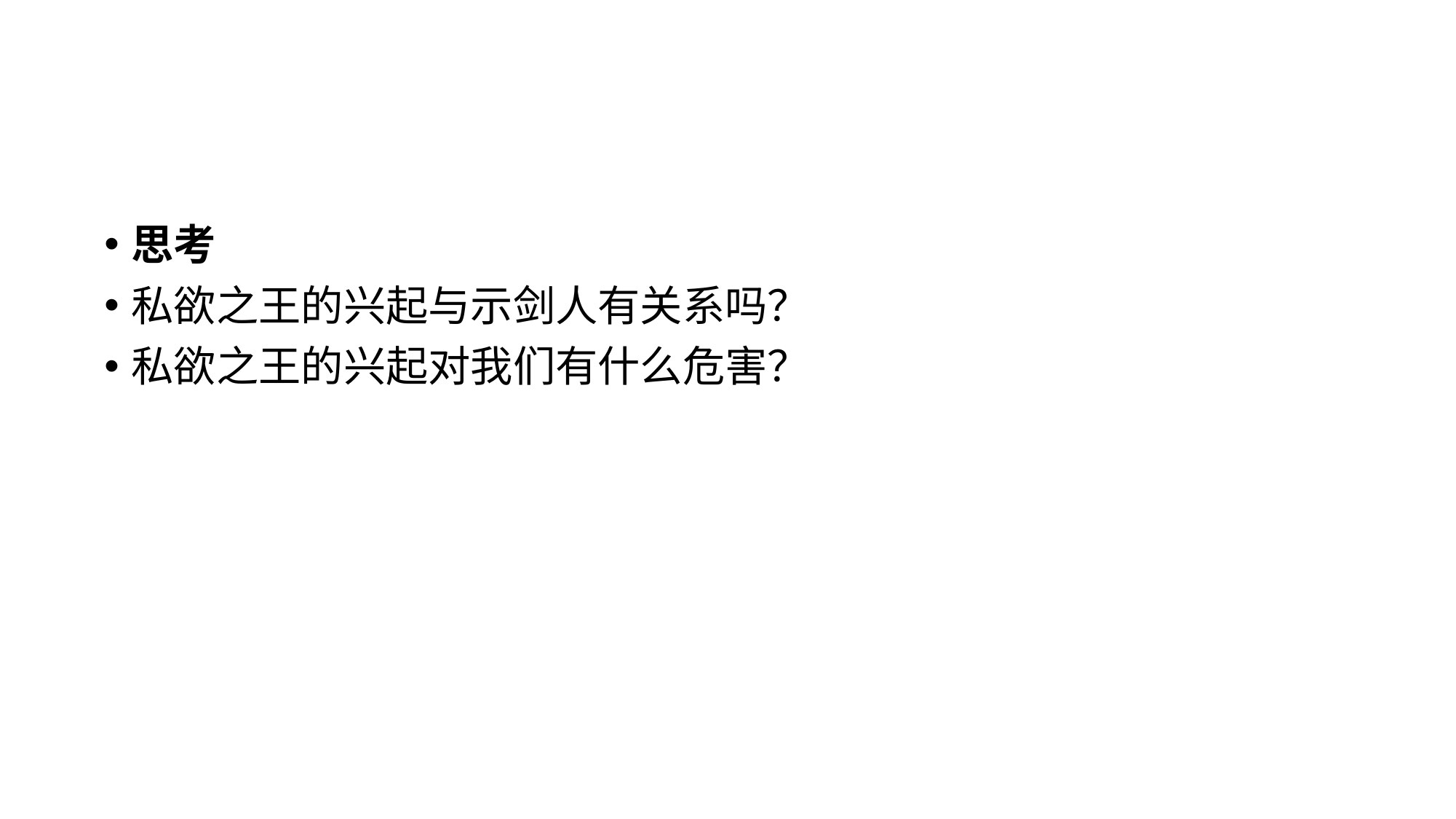

思考
私欲之王的兴起与示剑人有关系吗？
私欲之王的兴起对我们有什么危害？